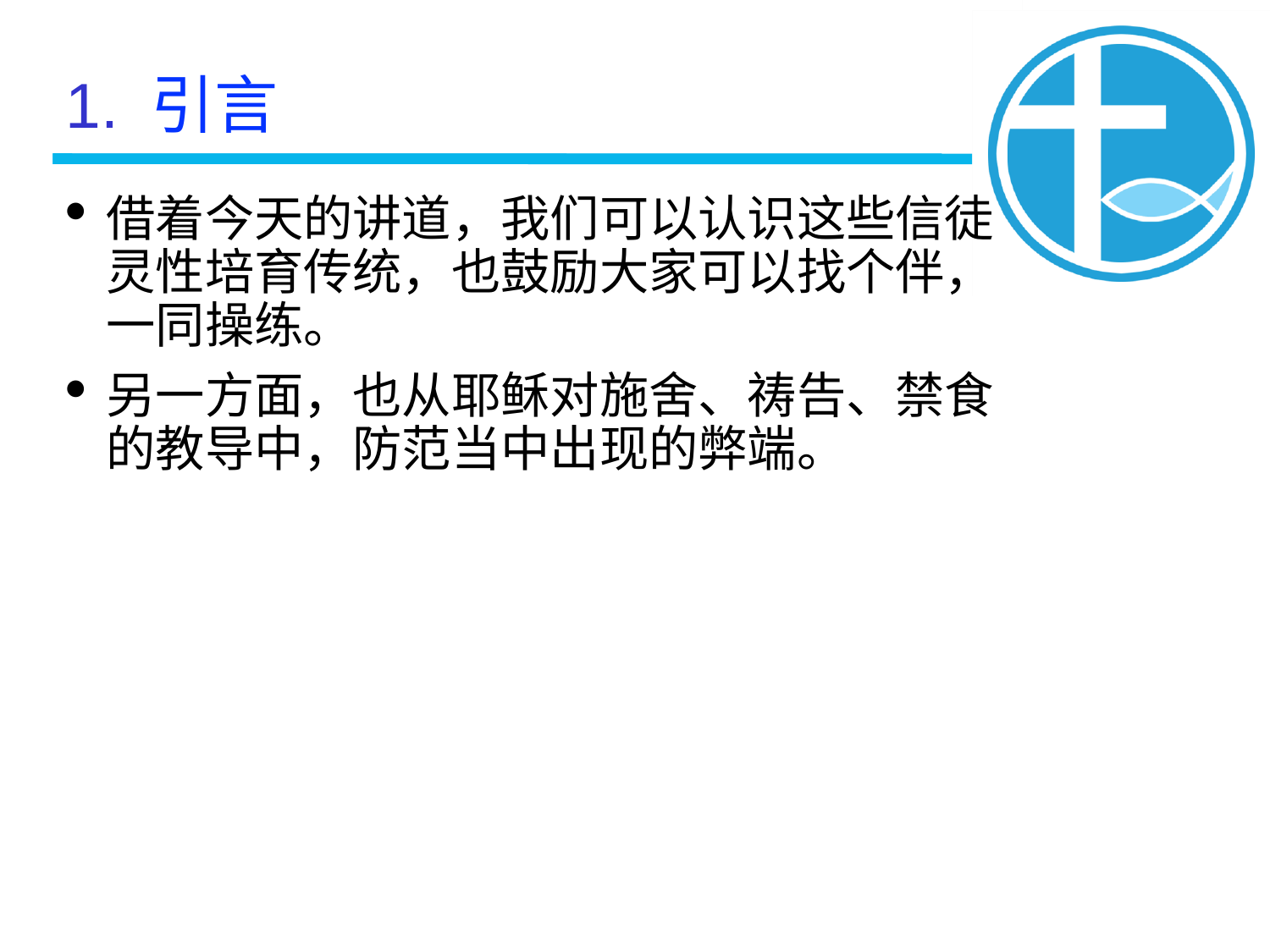

1. 引言
借着今天的讲道，我们可以认识这些信徒灵性培育传统，也鼓励大家可以找个伴，一同操练。
另一方面，也从耶稣对施舍、祷告、禁食的教导中，防范当中出现的弊端。